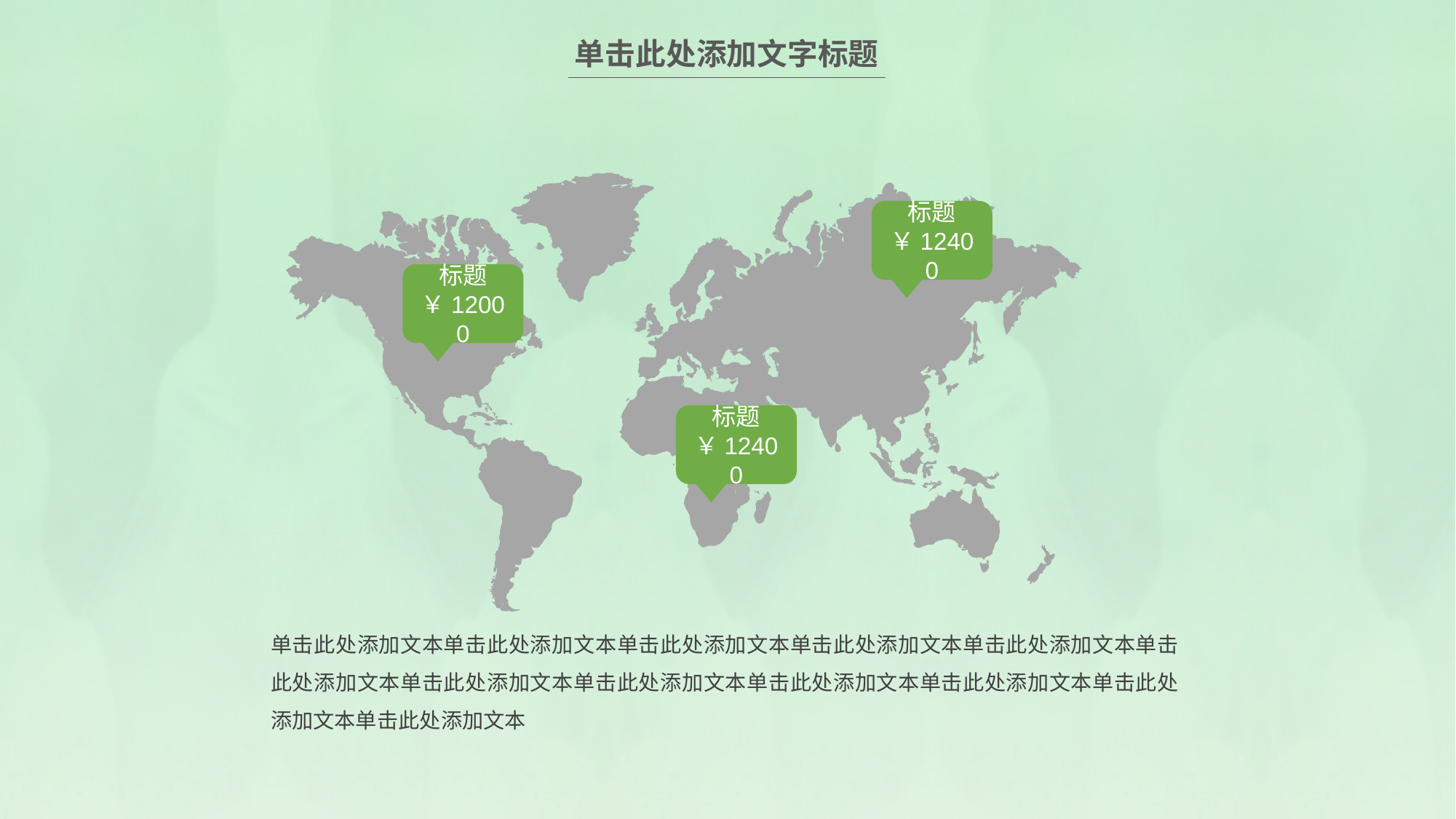

标题￥12400
标题￥12000
标题￥12400
单击此处添加文本单击此处添加文本单击此处添加文本单击此处添加文本单击此处添加文本单击此处添加文本单击此处添加文本单击此处添加文本单击此处添加文本单击此处添加文本单击此处添加文本单击此处添加文本